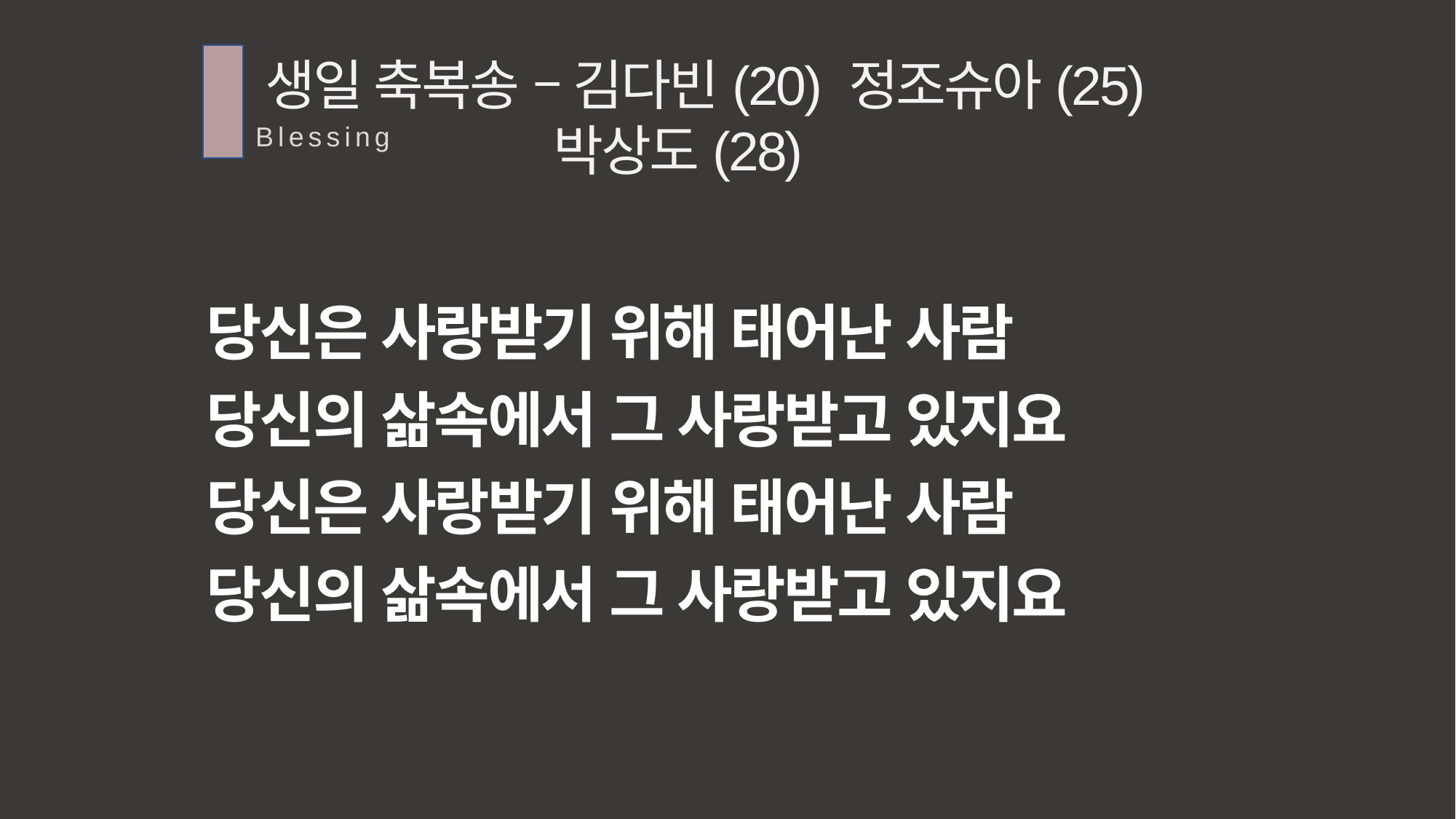

생일 축복송 – 김다빈(20) 정조슈아(25)
                     박상도(28)
Blessing
당신은 사랑받기 위해 태어난 사람
당신의 삶속에서 그 사랑받고 있지요
당신은 사랑받기 위해 태어난 사람
당신의 삶속에서 그 사랑받고 있지요